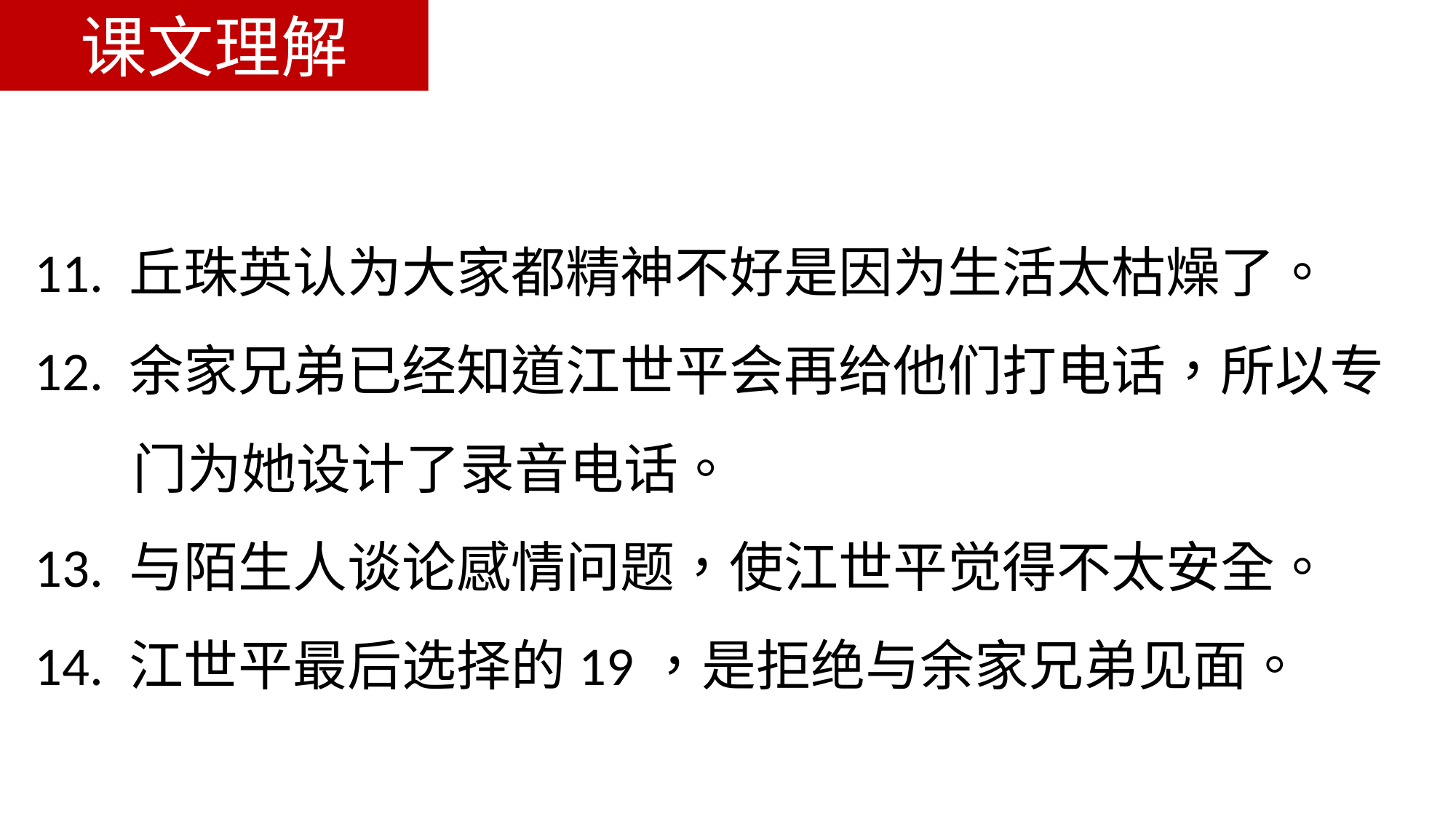

课文理解
11. 丘珠英认为大家都精神不好是因为生活太枯燥了。
12. 余家兄弟已经知道江世平会再给他们打电话，所以专
       门为她设计了录音电话。
13. 与陌生人谈论感情问题，使江世平觉得不太安全。
14. 江世平最后选择的19，是拒绝与余家兄弟见面。